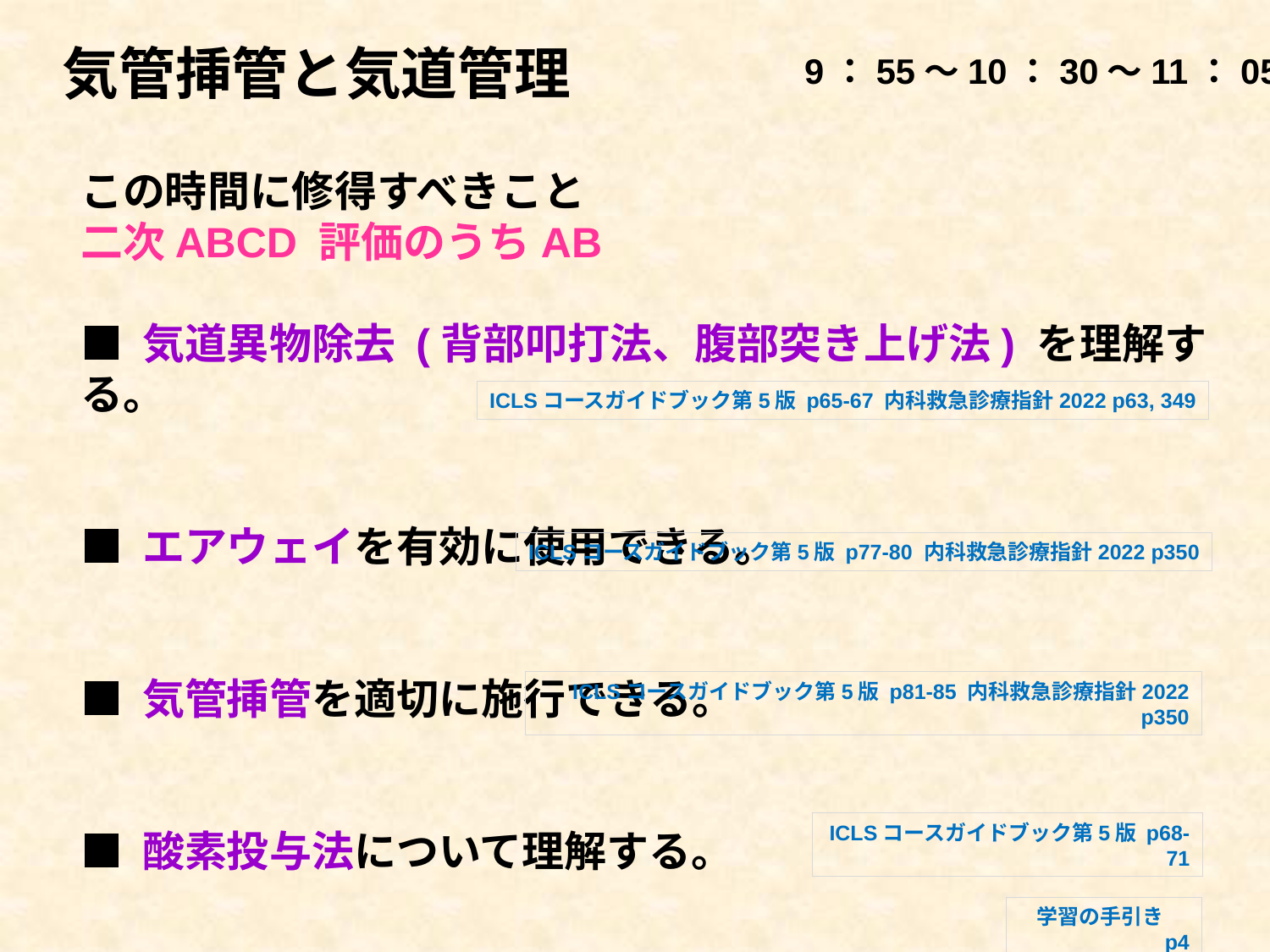

気管挿管と気道管理
9：55～10：30～11：05
この時間に修得すべきこと
二次ABCD 評価のうちAB

■ 気道異物除去 (背部叩打法、腹部突き上げ法) を理解する。

■ エアウェイを有効に使用できる。

■ 気管挿管を適切に施行できる。

■ 酸素投与法について理解する。

ICLSコースガイドブック第5版 p65-67 内科救急診療指針2022 p63, 349
ICLSコースガイドブック第5版 p77-80 内科救急診療指針2022 p350
ICLSコースガイドブック第5版 p81-85 内科救急診療指針2022 p350
ICLSコースガイドブック第5版 p68-71
学習の手引き　p4